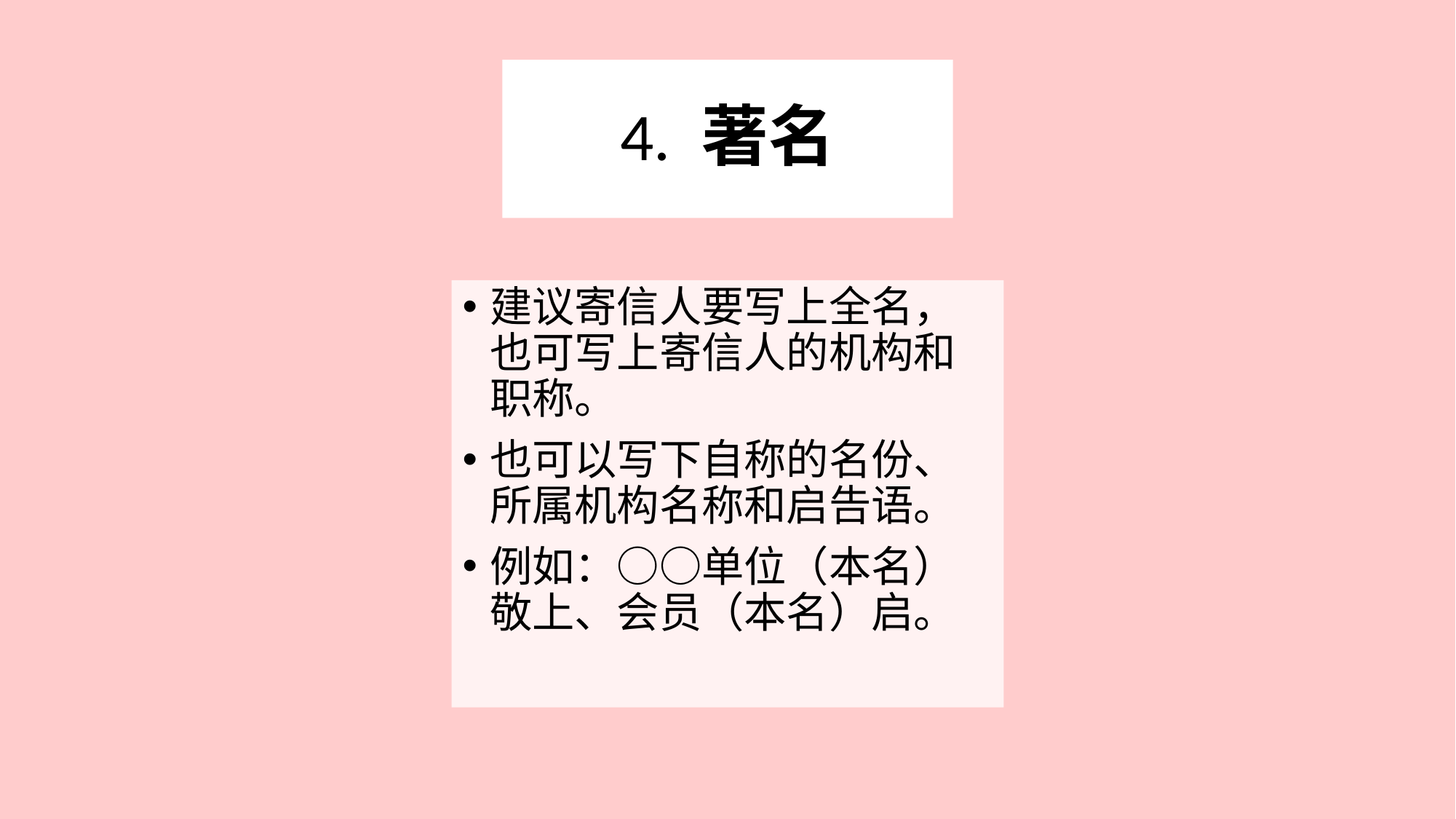

# 4. 著名
建议寄信人要写上全名，也可写上寄信人的机构和职称。
也可以写下自称的名份、所属机构名称和启告语。
例如：○○单位（本名）敬上、会员（本名）启。